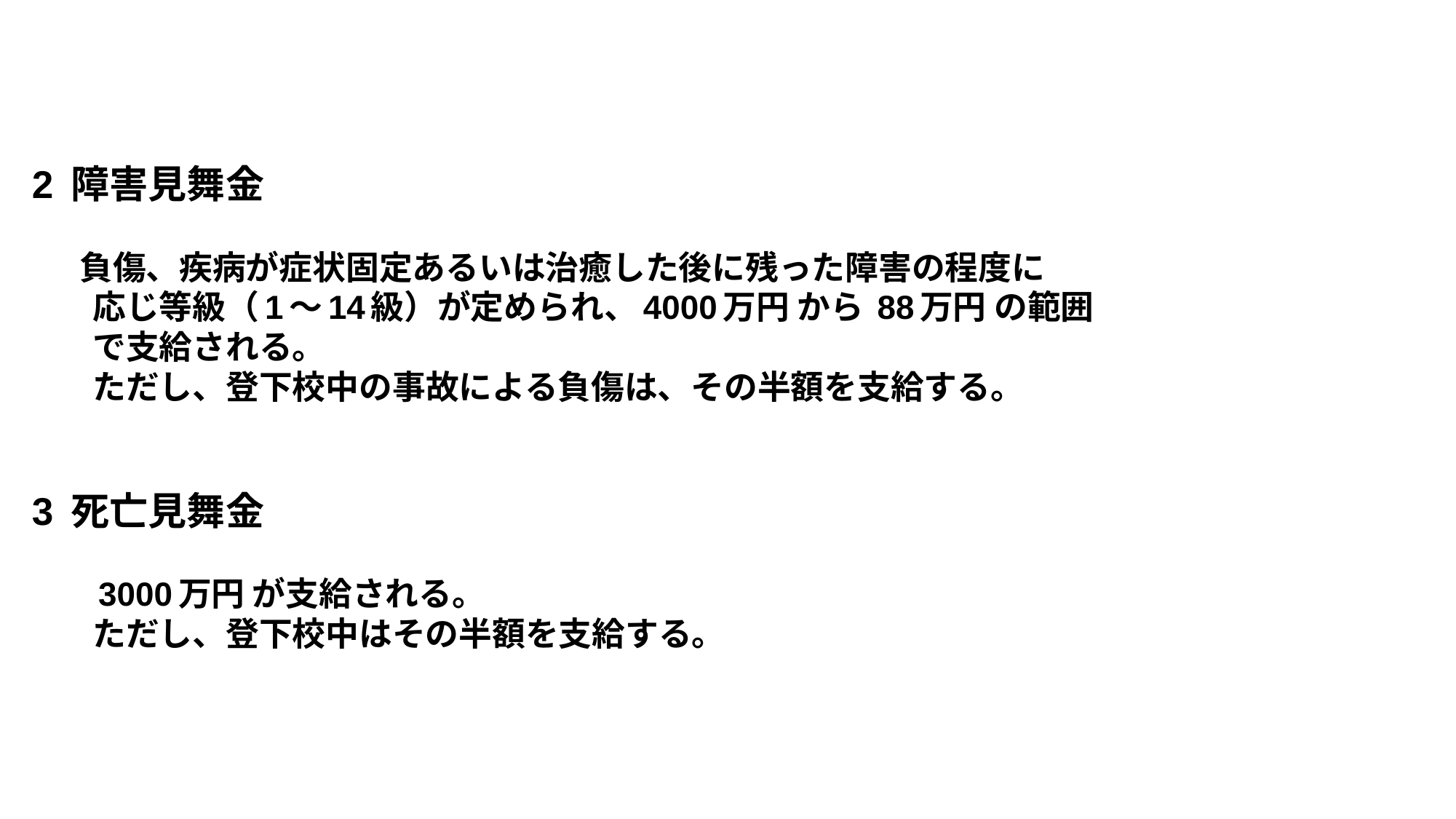

# 2 障害見舞金　 　  　 負傷、疾病が症状固定あるいは治癒した後に残った障害の程度に 　　  応じ等級（1～14級）が定められ、4000万円 から 88万円 の範囲 　　  で支給される。 　　  ただし、登下校中の事故による負傷は、その半額を支給する。 3 死亡見舞金 　　 　　  3000万円 が支給される。 　  　ただし、登下校中はその半額を支給する。